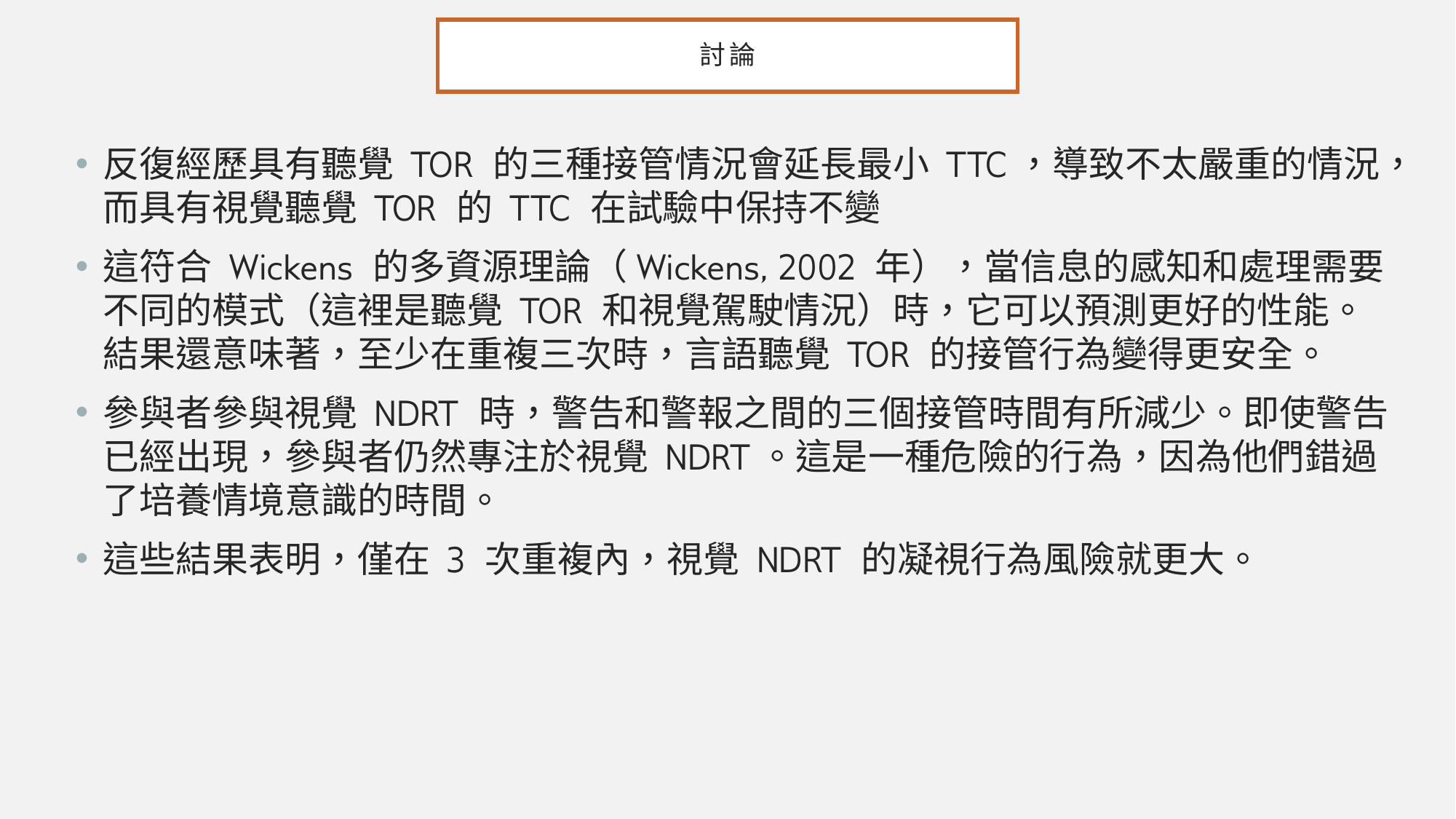

# 討論
反復經歷具有聽覺 TOR 的三種接管情況會延長最小 TTC，導致不太嚴重的情況，而具有視覺聽覺 TOR 的 TTC 在試驗中保持不變
這符合 Wickens 的多資源理論（Wickens, 2002 年），當信息的感知和處理需要不同的模式（這裡是聽覺 TOR 和視覺駕駛情況）時，它可以預測更好的性能。結果還意味著，至少在重複三次時，言語聽覺 TOR 的接管行為變得更安全。
參與者參與視覺 NDRT 時，警告和警報之間的三個接管時間有所減少。即使警告已經出現，參與者仍然專注於視覺 NDRT。這是一種危險的行為，因為他們錯過了培養情境意識的時間。
這些結果表明，僅在 3 次重複內，視覺 NDRT 的凝視行為風險就更大。